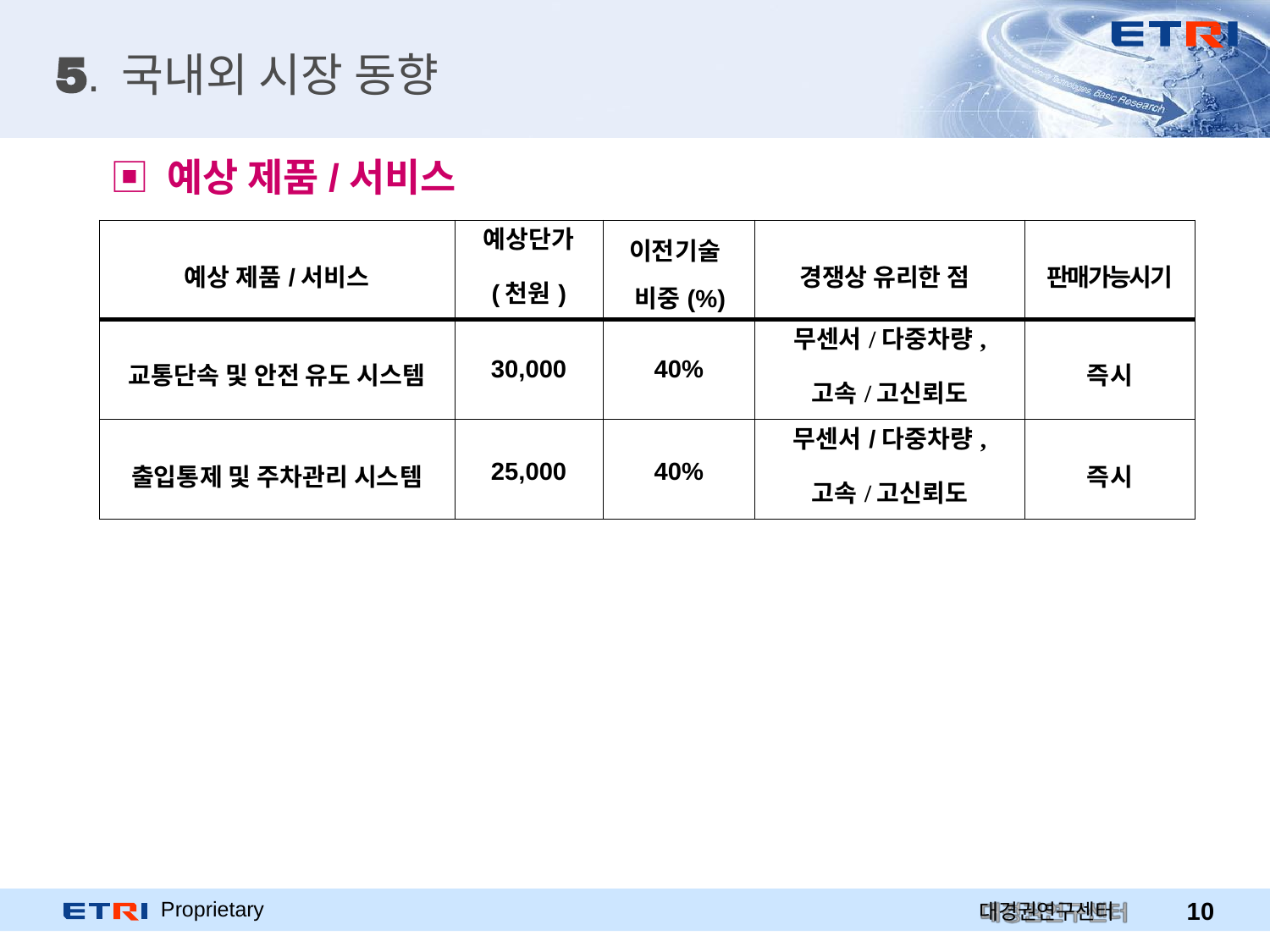

# 5. 국내외 시장 동향
▣ 예상 제품/서비스
| 예상 제품/서비스 | 예상단가 (천원) | 이전기술 비중(%) | 경쟁상 유리한 점 | 판매가능시기 |
| --- | --- | --- | --- | --- |
| 교통단속 및 안전 유도 시스템 | 30,000 | 40% | 무센서/다중차량, 고속/고신뢰도 | 즉시 |
| 출입통제 및 주차관리 시스템 | 25,000 | 40% | 무센서/다중차량, 고속/고신뢰도 | 즉시 |

Proprietary
10
대경권연구센터